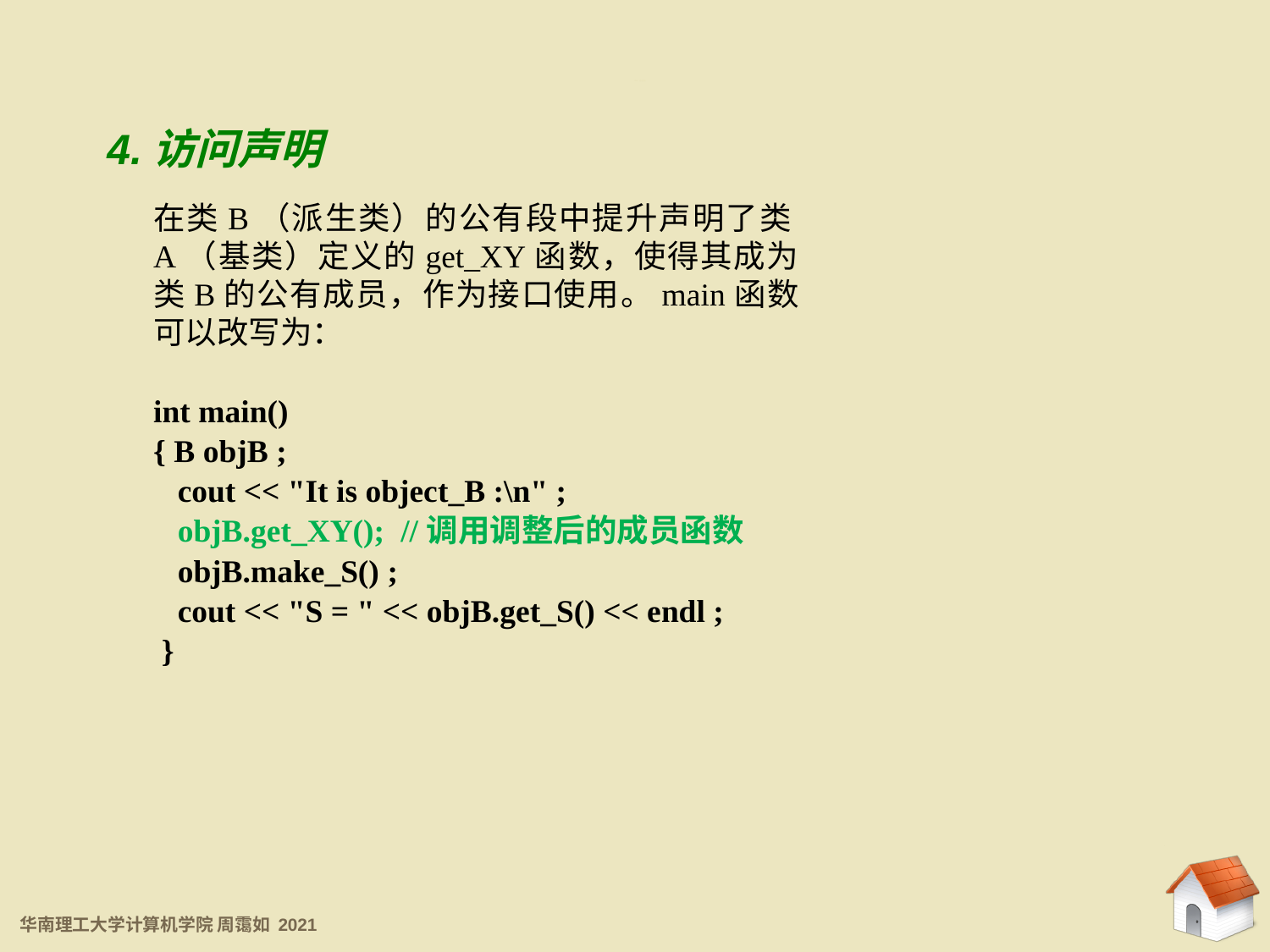

8.2.1  访问控制
4.访问声明
在类B（派生类）的公有段中提升声明了类A（基类）定义的get_XY函数，使得其成为类B的公有成员，作为接口使用。main函数可以改写为：

int main()
{ B objB ;
   cout << "It is object_B :\n" ;
   objB.get_XY();  //调用调整后的成员函数
   objB.make_S() ;
   cout << "S = " << objB.get_S() << endl ;
 }